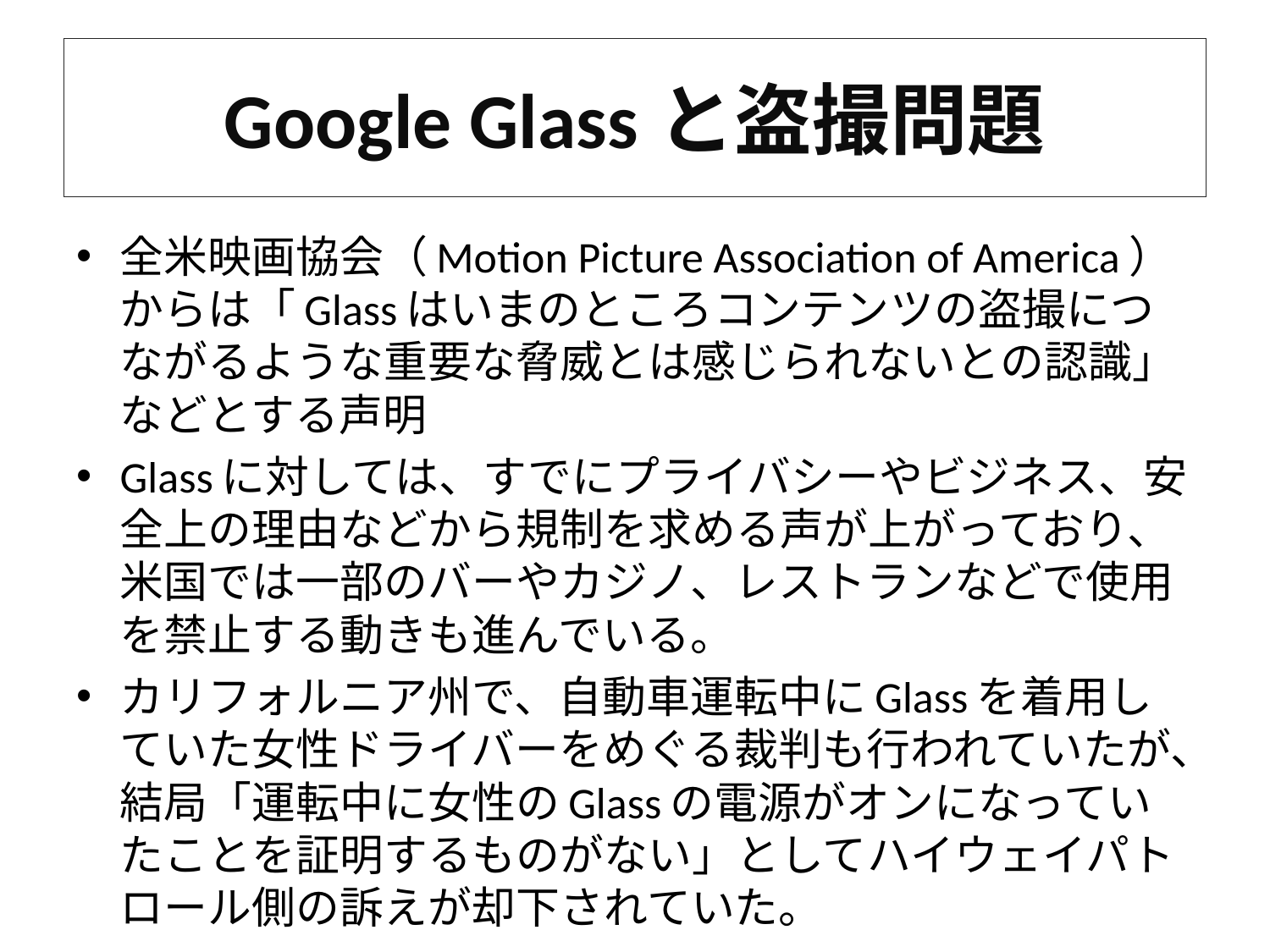

# Google Glassと盗撮問題
全米映画協会（Motion Picture Association of America）からは「Glassはいまのところコンテンツの盗撮につながるような重要な脅威とは感じられないとの認識」などとする声明
Glassに対しては、すでにプライバシーやビジネス、安全上の理由などから規制を求める声が上がっており、米国では一部のバーやカジノ、レストランなどで使用を禁止する動きも進んでいる。
カリフォルニア州で、自動車運転中にGlassを着用していた女性ドライバーをめぐる裁判も行われていたが、結局「運転中に女性のGlassの電源がオンになっていたことを証明するものがない」としてハイウェイパトロール側の訴えが却下されていた。